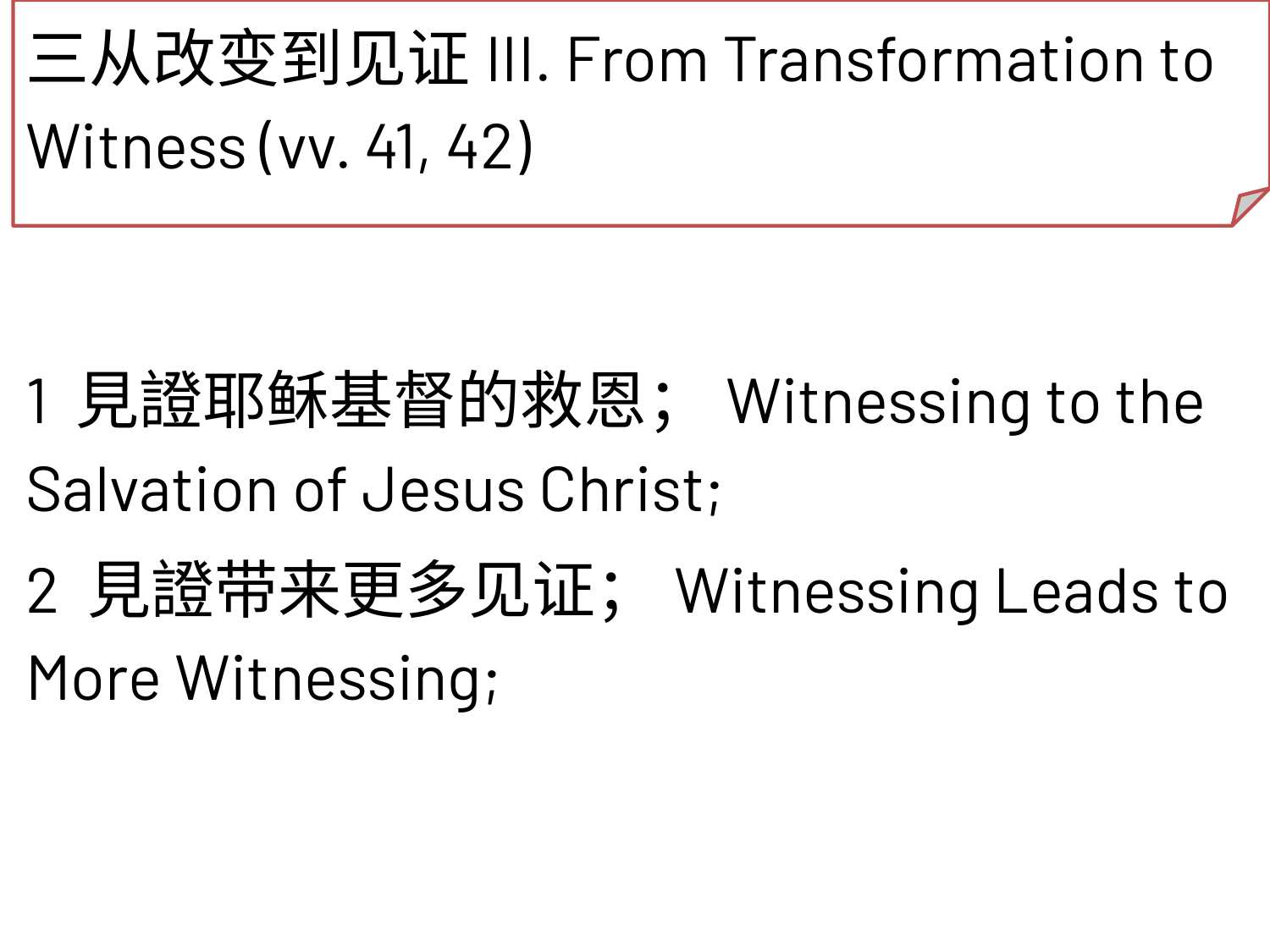

三从改变到见证III. From Transformation to Witness (vv. 41, 42)
1 見證耶稣基督的救恩；Witnessing to the Salvation of Jesus Christ;
2 見證带来更多见证；Witnessing Leads to More Witnessing;